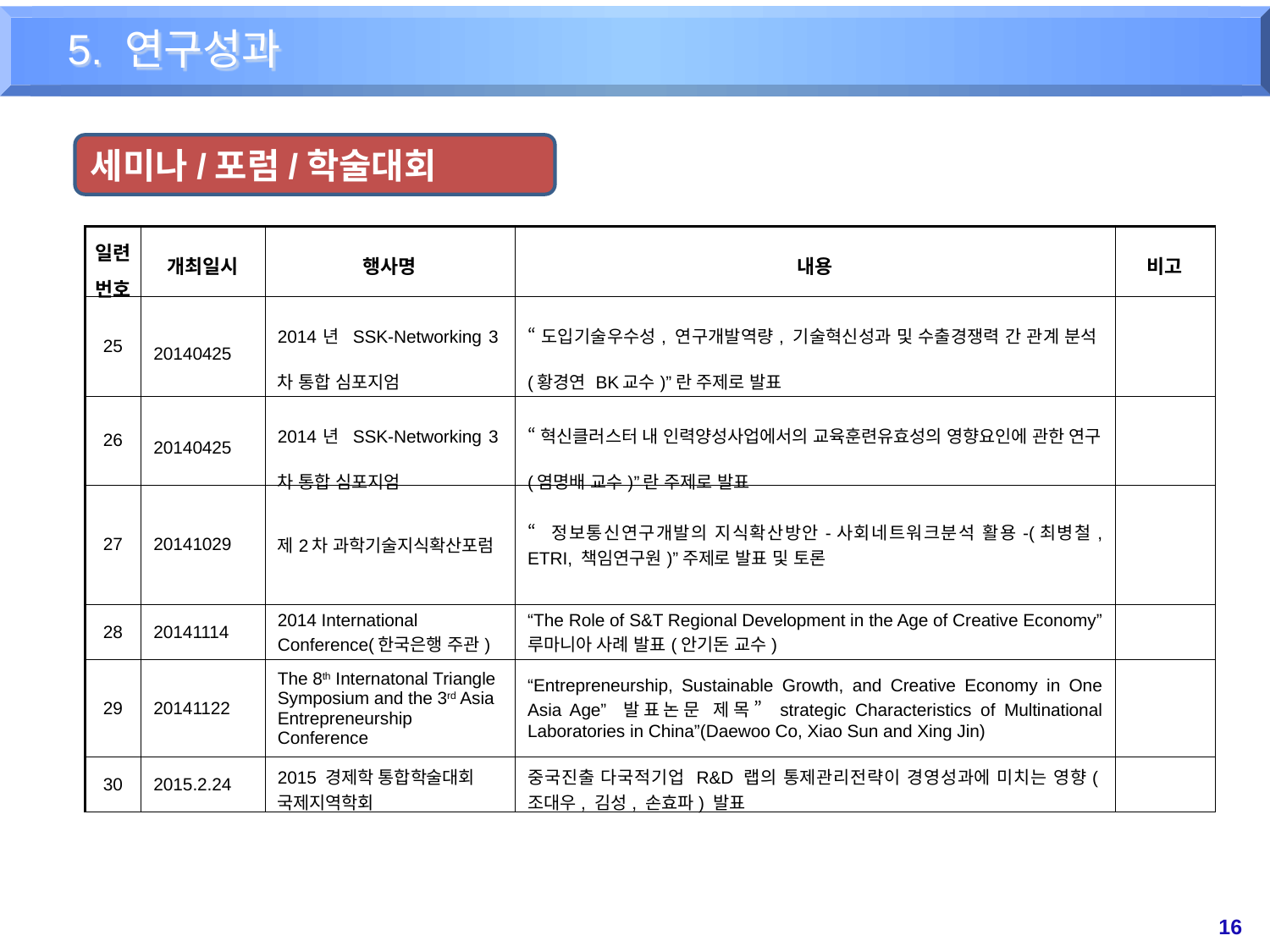

5. 연구성과
세미나/포럼/학술대회
| 일련 번호 | 개최일시 | 행사명 | 내용 | 비고 |
| --- | --- | --- | --- | --- |
| 25 | 20140425 | 2014년 SSK-Networking 3차 통합 심포지엄 | “도입기술우수성, 연구개발역량, 기술혁신성과 및 수출경쟁력 간 관계 분석(황경연 BK교수)”란 주제로 발표 |  |
| 26 | 20140425 | 2014년 SSK-Networking 3차 통합 심포지엄 | “혁신클러스터 내 인력양성사업에서의 교육훈련유효성의 영향요인에 관한 연구(염명배 교수)”란 주제로 발표 |  |
| 27 | 20141029 | 제2차 과학기술지식확산포럼 | “정보통신연구개발의 지식확산방안-사회네트워크분석 활용-(최병철, ETRI, 책임연구원)”주제로 발표 및 토론 |  |
| 28 | 20141114 | 2014 International Conference(한국은행 주관) | “The Role of S&T Regional Development in the Age of Creative Economy” 루마니아 사례 발표(안기돈 교수) |  |
| 29 | 20141122 | The 8th Internatonal Triangle Symposium and the 3rd Asia Entrepreneurship Conference | “Entrepreneurship, Sustainable Growth, and Creative Economy in One Asia Age” 발표논문 제목” strategic Characteristics of Multinational Laboratories in China”(Daewoo Co, Xiao Sun and Xing Jin) |  |
| 30 | 2015.2.24 | 2015 경제학 통합학술대회 국제지역학회 | 중국진출 다국적기업 R&D 랩의 통제관리전략이 경영성과에 미치는 영향(조대우, 김성, 손효파) 발표 |  |
16